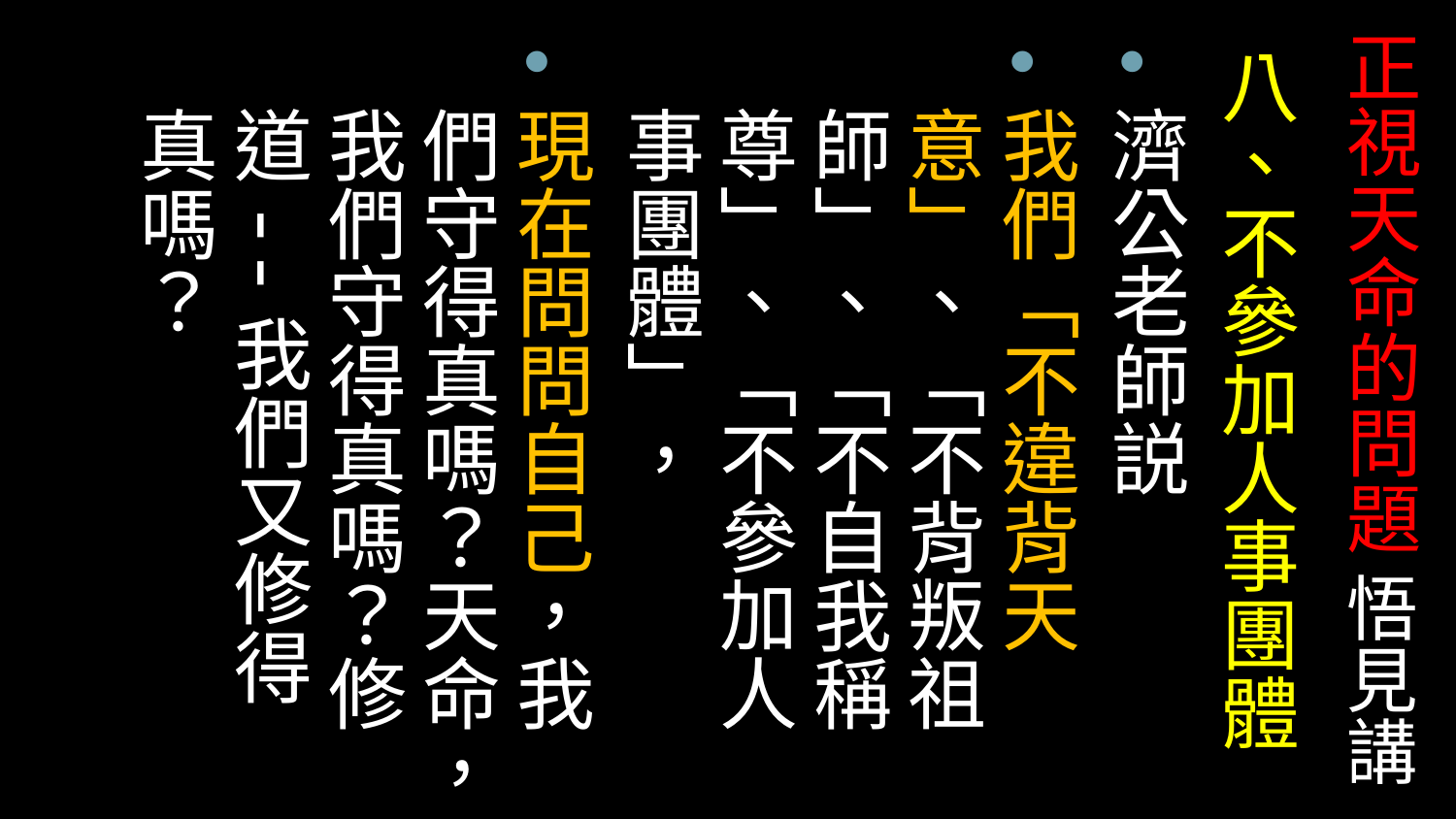

# 正視天命的問題 悟見講
八、不參加人事團體
濟公老師説
我們「不違背天意」、「不背叛祖師」、「不自我稱尊」、「不參加人事團體」，
現在問問自己，我們守得真嗎？天命，我們守得真嗎？修道--我們又修得真嗎？